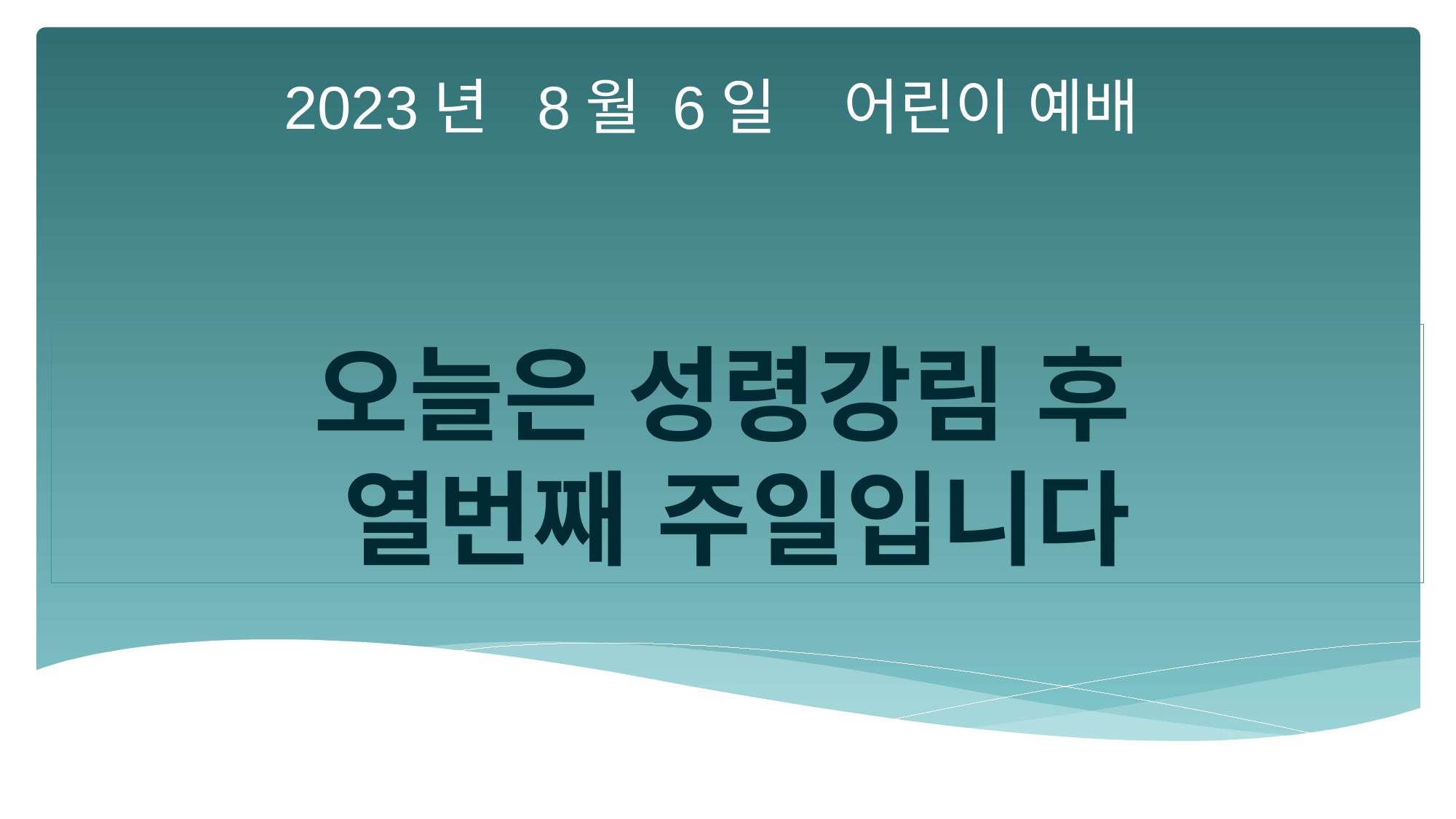

2023년  8월 6일    어린이 예배
오늘은 성령강림 후
열번째 주일입니다